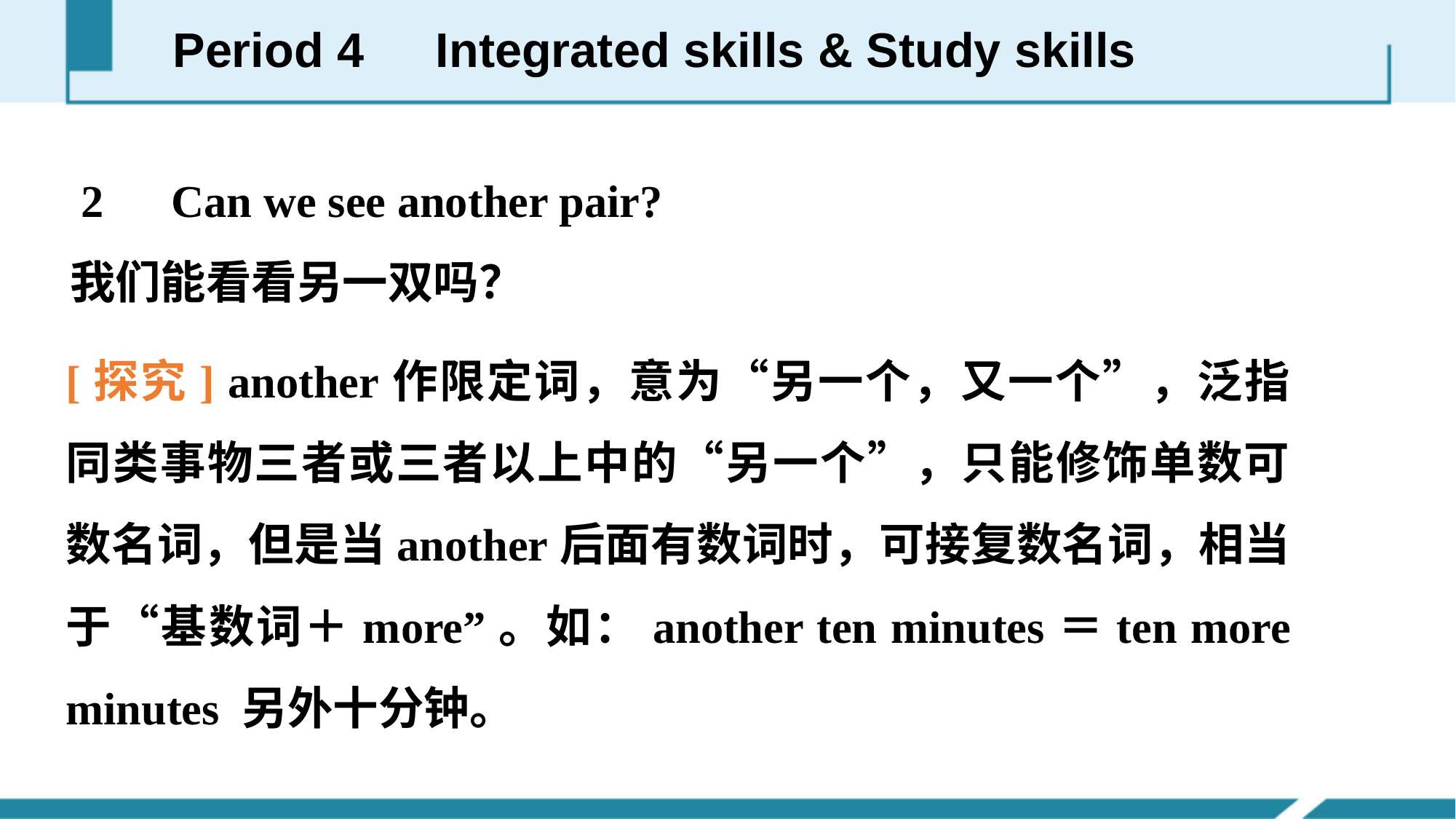

Period 4　Integrated skills & Study skills
 2　Can we see another pair?
我们能看看另一双吗？
[探究] another作限定词，意为“另一个，又一个”，泛指同类事物三者或三者以上中的“另一个”，只能修饰单数可数名词，但是当another后面有数词时，可接复数名词，相当于“基数词＋more”。如：another ten minutes＝ten more minutes 另外十分钟。